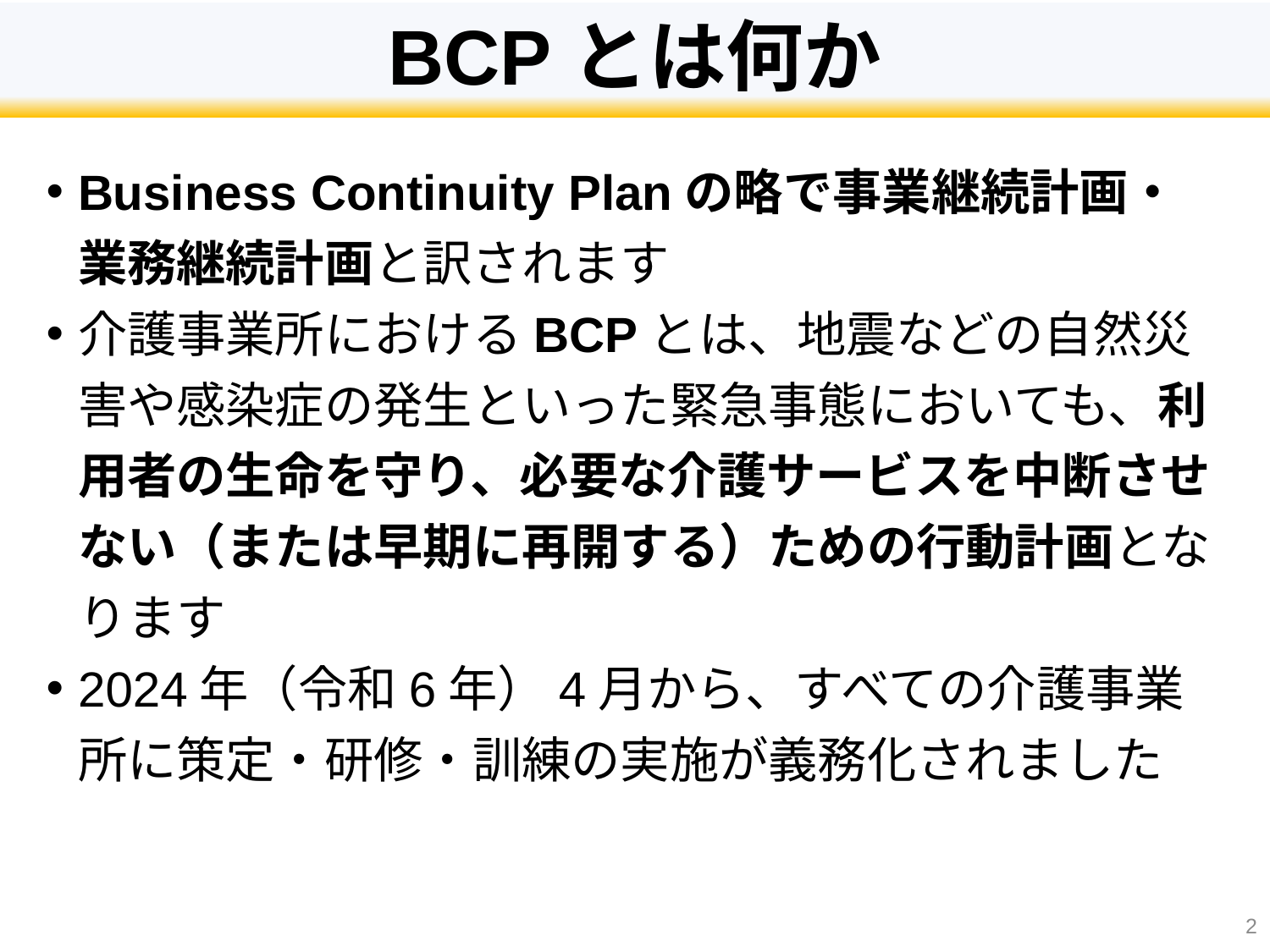

# BCPとは何か
Business Continuity Planの略で事業継続計画・業務継続計画と訳されます
介護事業所におけるBCPとは、地震などの自然災害や感染症の発生といった緊急事態においても、利用者の生命を守り、必要な介護サービスを中断させない（または早期に再開する）ための行動計画となります
2024年（令和6年）4月から、すべての介護事業所に策定・研修・訓練の実施が義務化されました
2